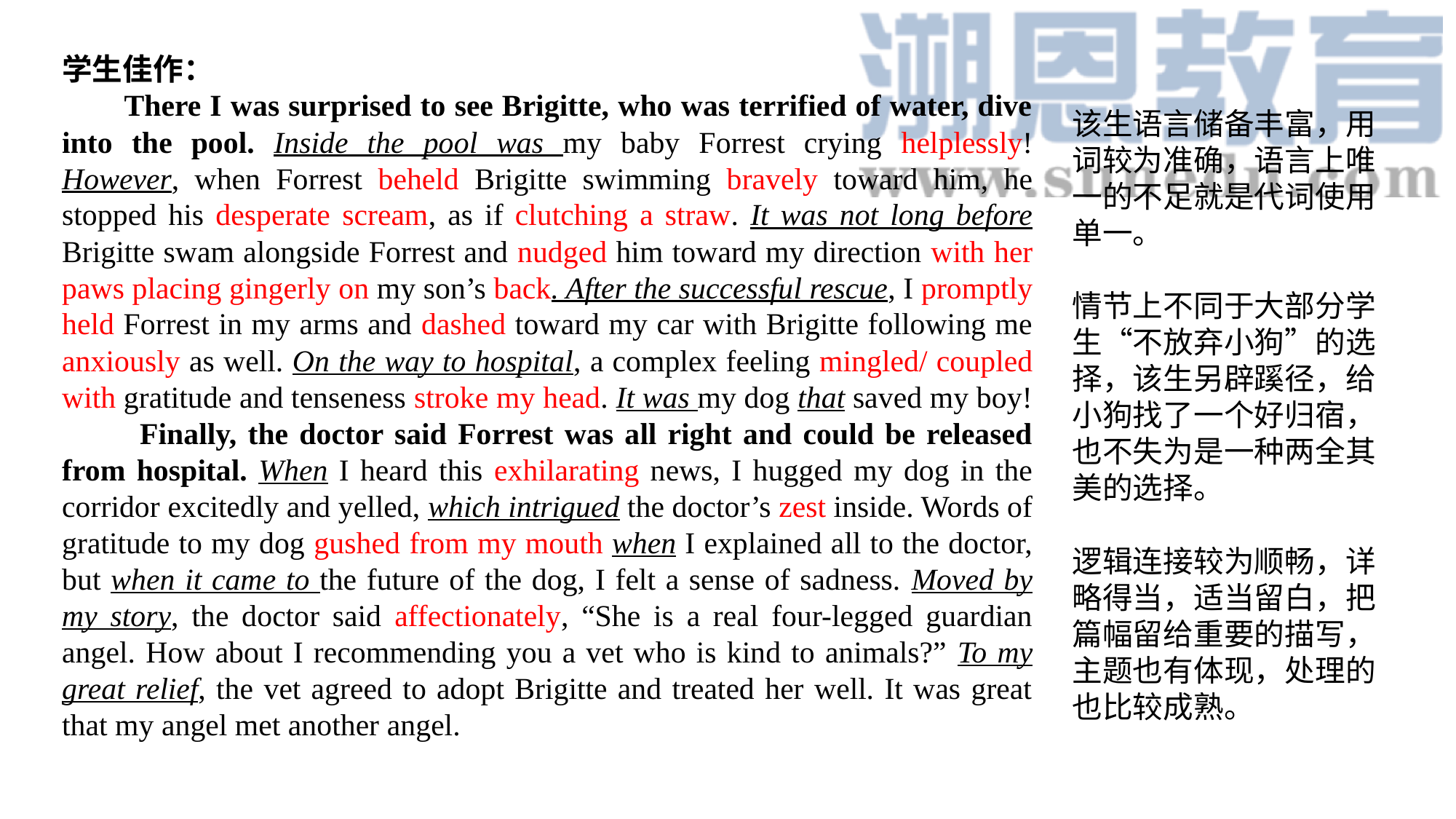

学生佳作：
       There I was surprised to see Brigitte, who was terrified of water, dive into the pool. Inside the pool was my baby Forrest crying helplessly! However, when Forrest beheld Brigitte swimming bravely toward him, he stopped his desperate scream, as if clutching a straw. It was not long before Brigitte swam alongside Forrest and nudged him toward my direction with her paws placing gingerly on my son’s back. After the successful rescue, I promptly held Forrest in my arms and dashed toward my car with Brigitte following me anxiously as well. On the way to hospital, a complex feeling mingled/ coupled with gratitude and tenseness stroke my head. It was my dog that saved my boy!
       Finally, the doctor said Forrest was all right and could be released from hospital. When I heard this exhilarating news, I hugged my dog in the corridor excitedly and yelled, which intrigued the doctor’s zest inside. Words of gratitude to my dog gushed from my mouth when I explained all to the doctor, but when it came to the future of the dog, I felt a sense of sadness. Moved by my story, the doctor said affectionately, “She is a real four-legged guardian angel. How about I recommending you a vet who is kind to animals?” To my great relief, the vet agreed to adopt Brigitte and treated her well. It was great that my angel met another angel.
该生语言储备丰富，用词较为准确，语言上唯一的不足就是代词使用单一。

情节上不同于大部分学生“不放弃小狗”的选择，该生另辟蹊径，给小狗找了一个好归宿，也不失为是一种两全其美的选择。

逻辑连接较为顺畅，详略得当，适当留白，把篇幅留给重要的描写，主题也有体现，处理的也比较成熟。